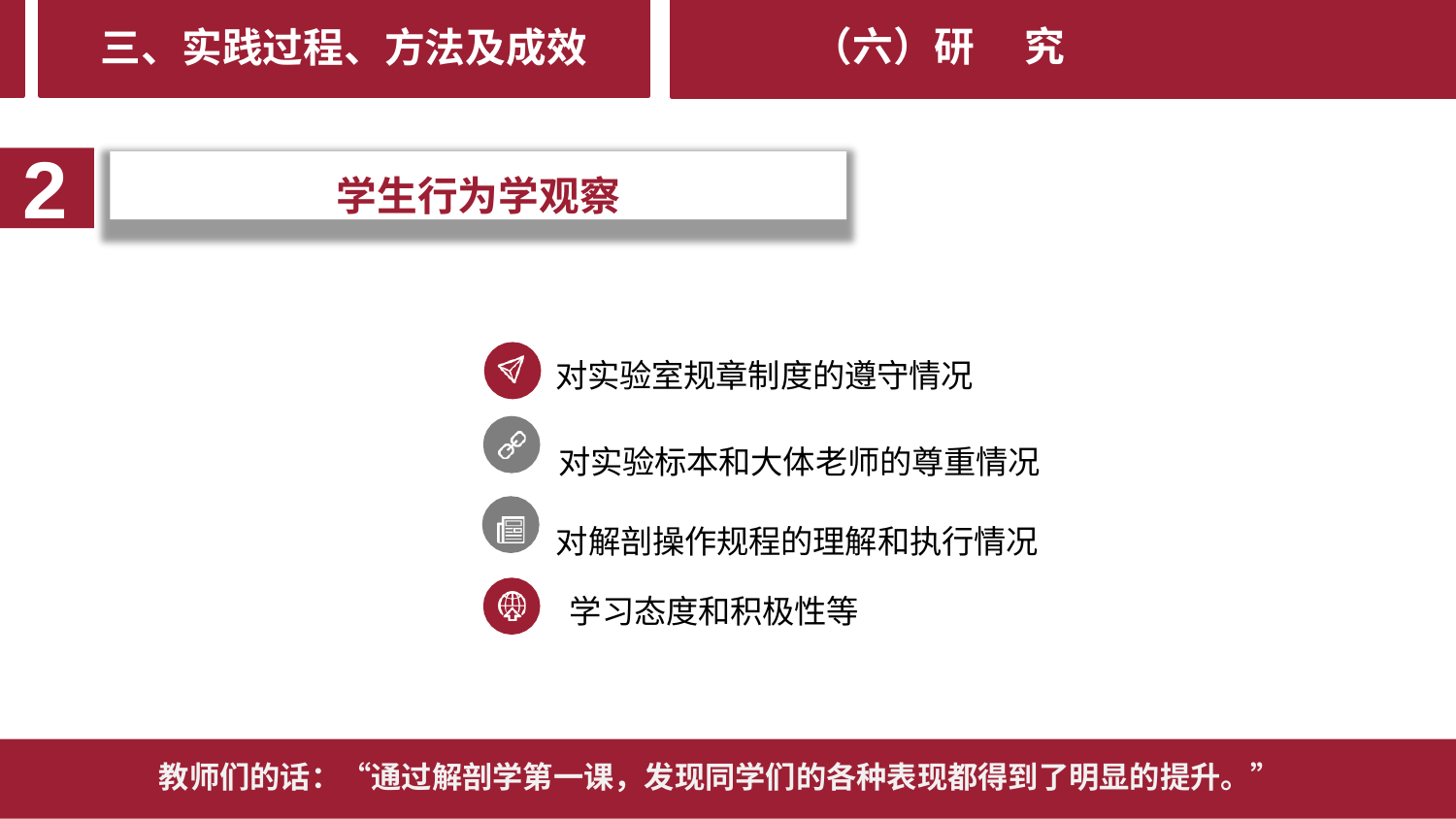

# （六）研	究
三、实践过程、方法及成效
2

学生行为学观察

对实验室规章制度的遵守情况
对实验标本和大体老师的尊重情况 对解剖操作规程的理解和执行情况
学习态度和积极性等

教师们的话：“通过解剖学第一课，发现同学们的各种表现都得到了明显的提升。”